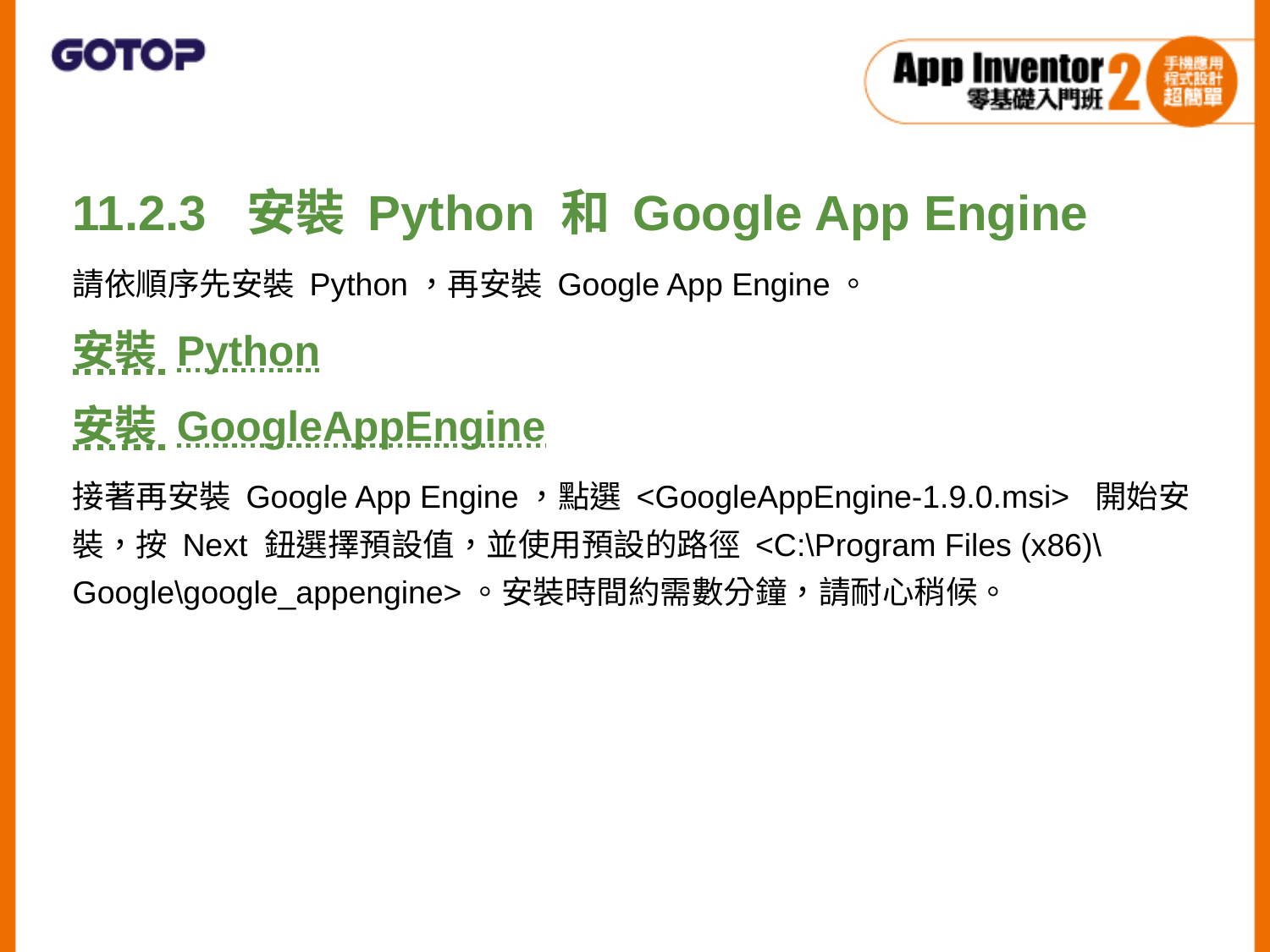

11.2.3  安裝 Python 和 Google App Engine
請依順序先安裝 Python，再安裝 Google App Engine。
安裝 Python
安裝 GoogleAppEngine
接著再安裝 Google App Engine，點選 <GoogleAppEngine-1.9.0.msi>  開始安裝，按 Next 鈕選擇預設值，並使用預設的路徑 <C:\Program Files (x86)\Google\google_appengine>。安裝時間約需數分鐘，請耐心稍候。